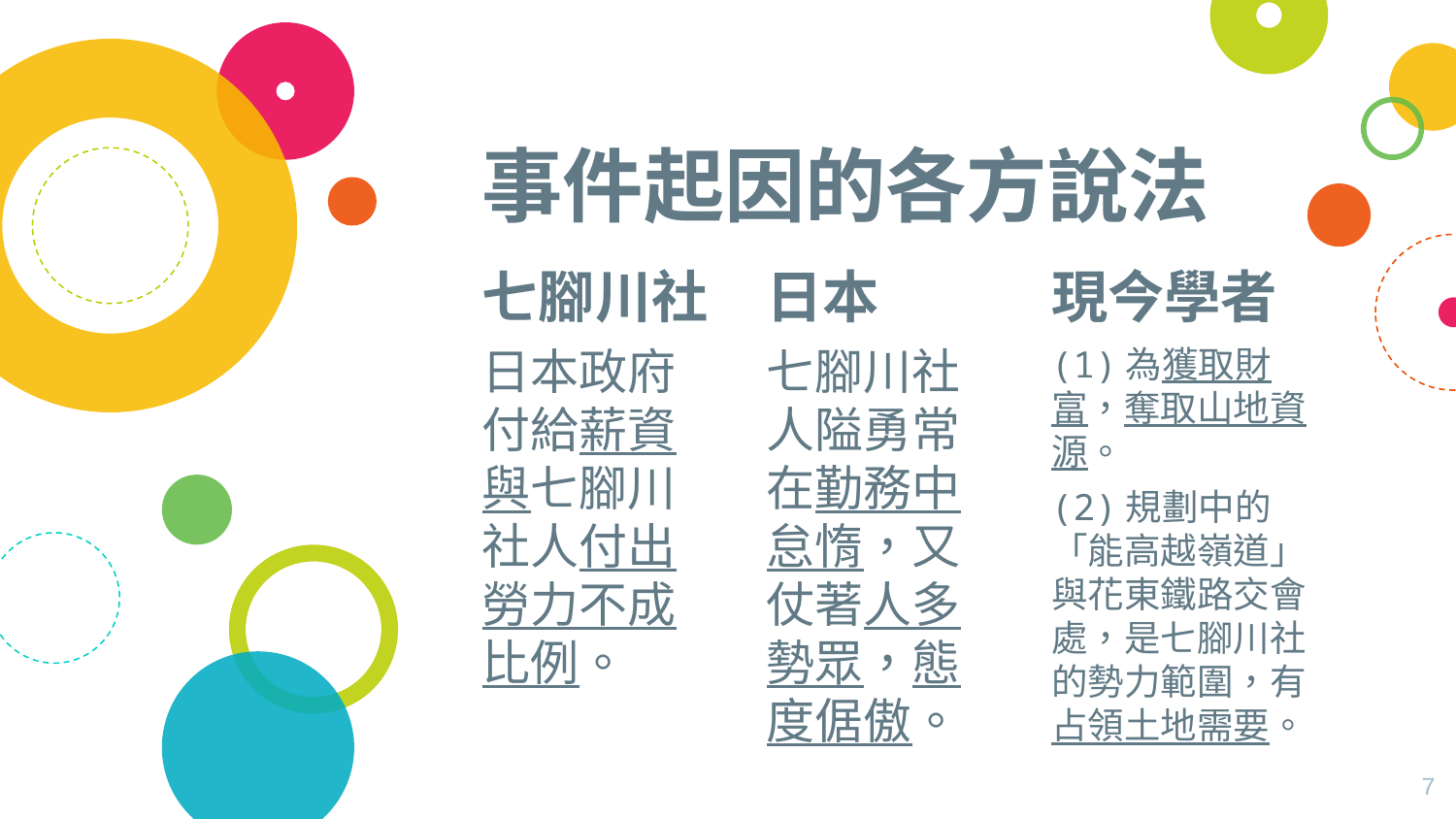

# 事件起因的各方說法
七腳川社
日本政府付給薪資與七腳川社人付出勞力不成比例。
日本
七腳川社人隘勇常在勤務中怠惰，又仗著人多勢眾，態度倨傲。
現今學者
(1)為獲取財富，奪取山地資源。
(2)規劃中的「能高越嶺道」與花東鐵路交會處，是七腳川社的勢力範圍，有占領土地需要。
7